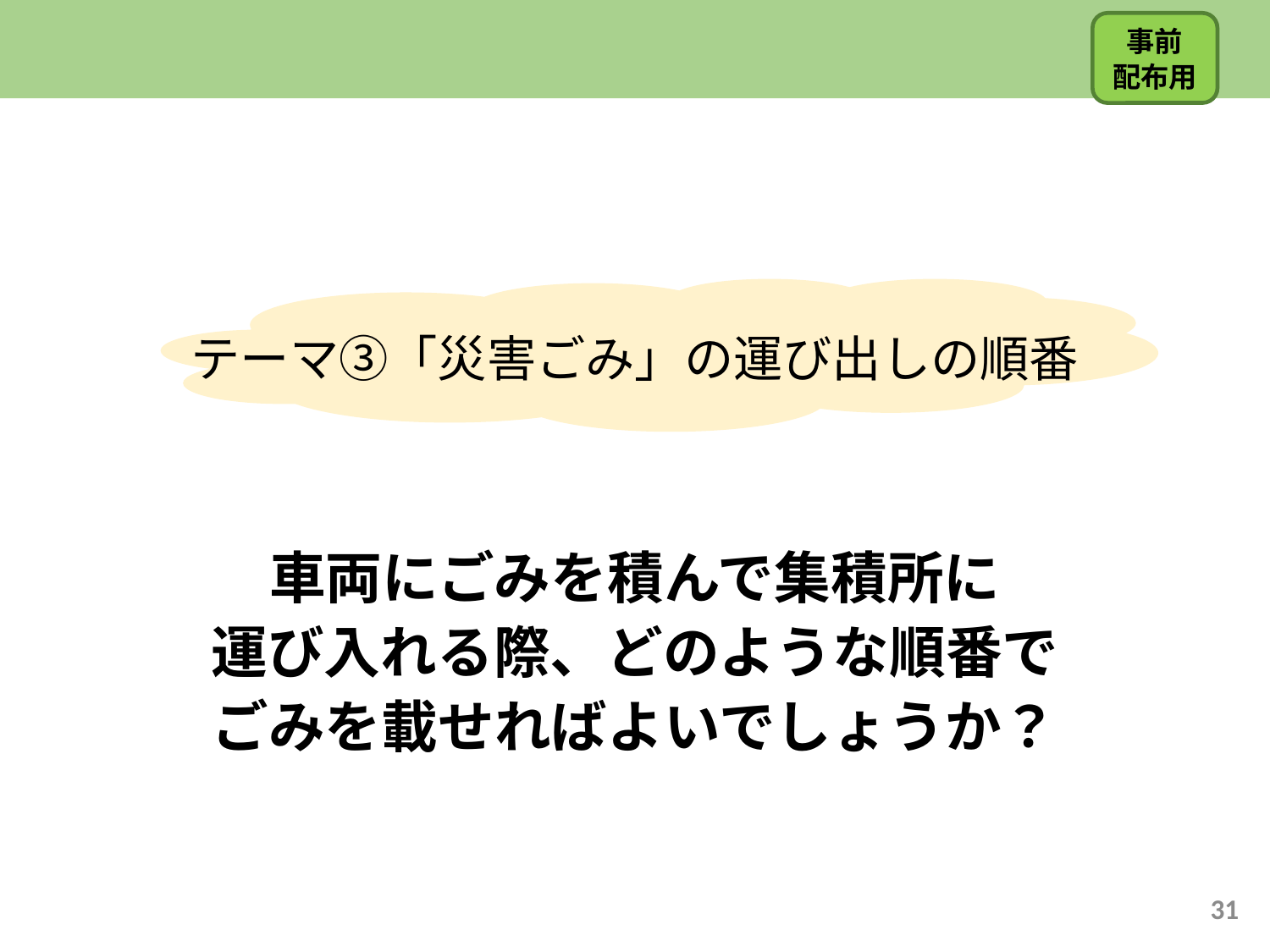

事前
配布用

テーマ③「災害ごみ」の運び出しの順番

車両にごみを積んで集積所に
運び入れる際、どのような順番で
ごみを載せればよいでしょうか？
31